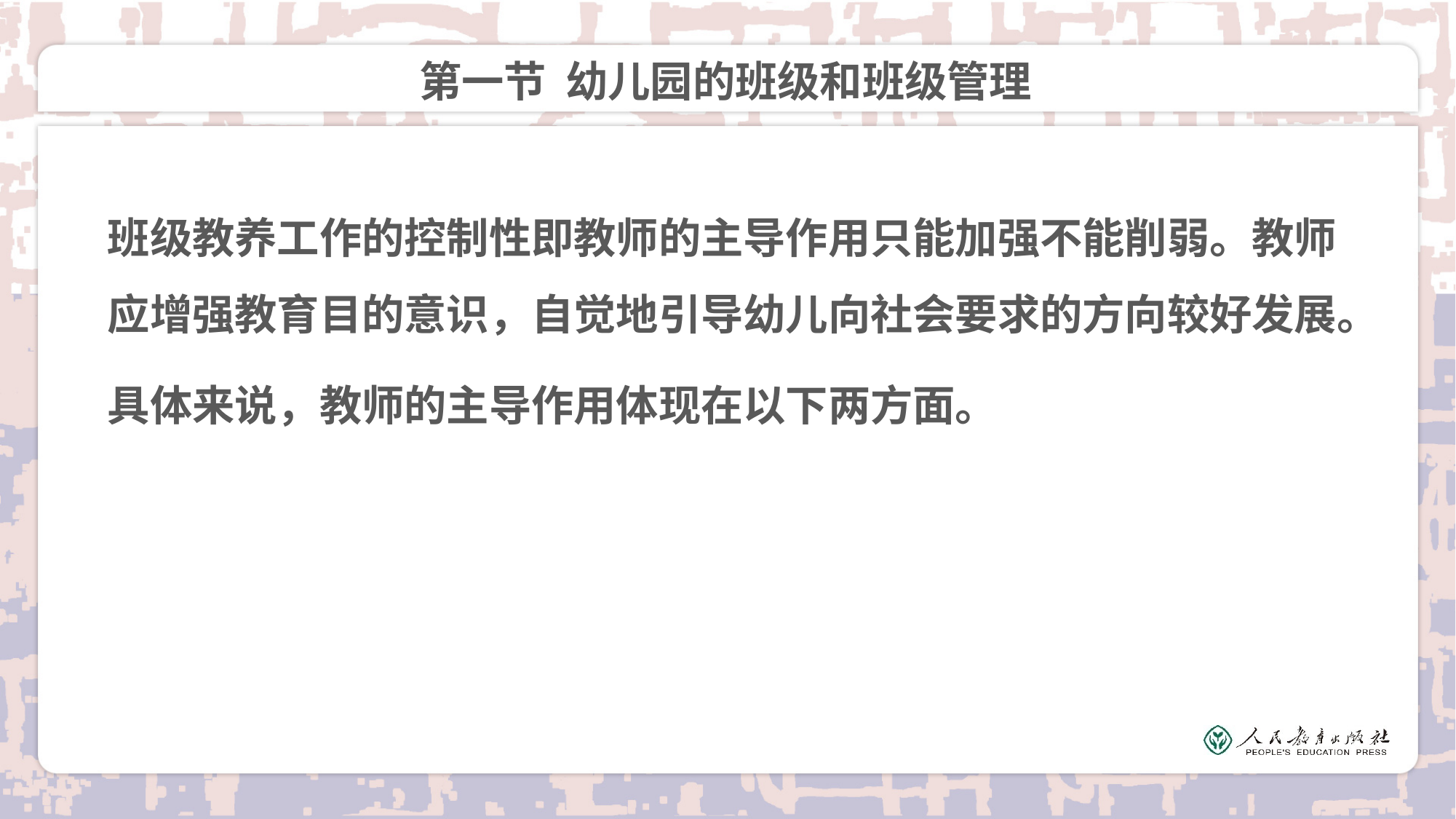

# 第一节  幼儿园的班级和班级管理
班级教养工作的控制性即教师的主导作用只能加强不能削弱。教师应增强教育目的意识，自觉地引导幼儿向社会要求的方向较好发展。
具体来说，教师的主导作用体现在以下两方面。